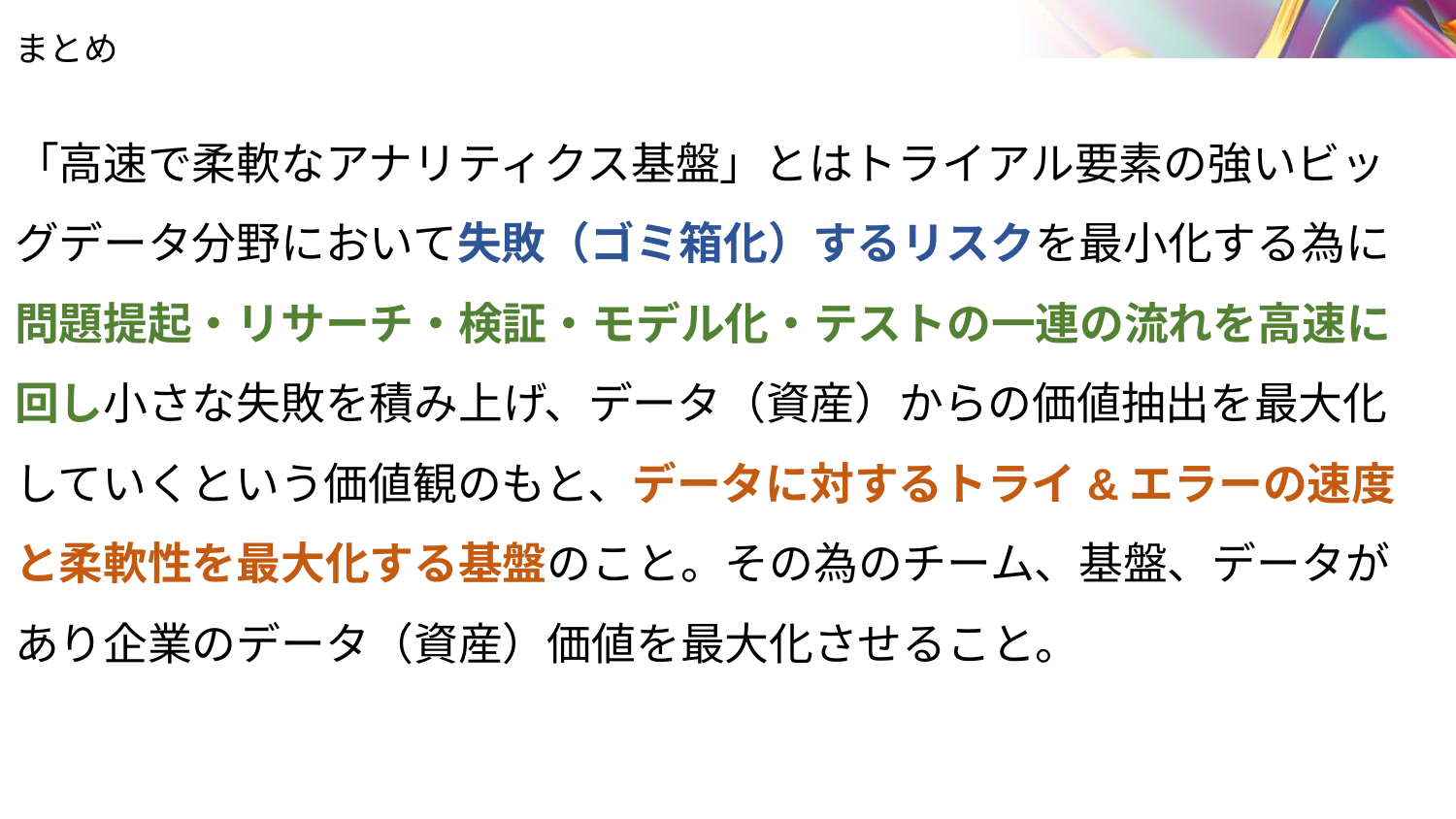

# まとめ
「高速で柔軟なアナリティクス基盤」とはトライアル要素の強いビッグデータ分野において失敗（ゴミ箱化）するリスクを最小化する為に問題提起・リサーチ・検証・モデル化・テストの一連の流れを高速に回し小さな失敗を積み上げ、データ（資産）からの価値抽出を最大化していくという価値観のもと、データに対するトライ&エラーの速度と柔軟性を最大化する基盤のこと。その為のチーム、基盤、データがあり企業のデータ（資産）価値を最大化させること。